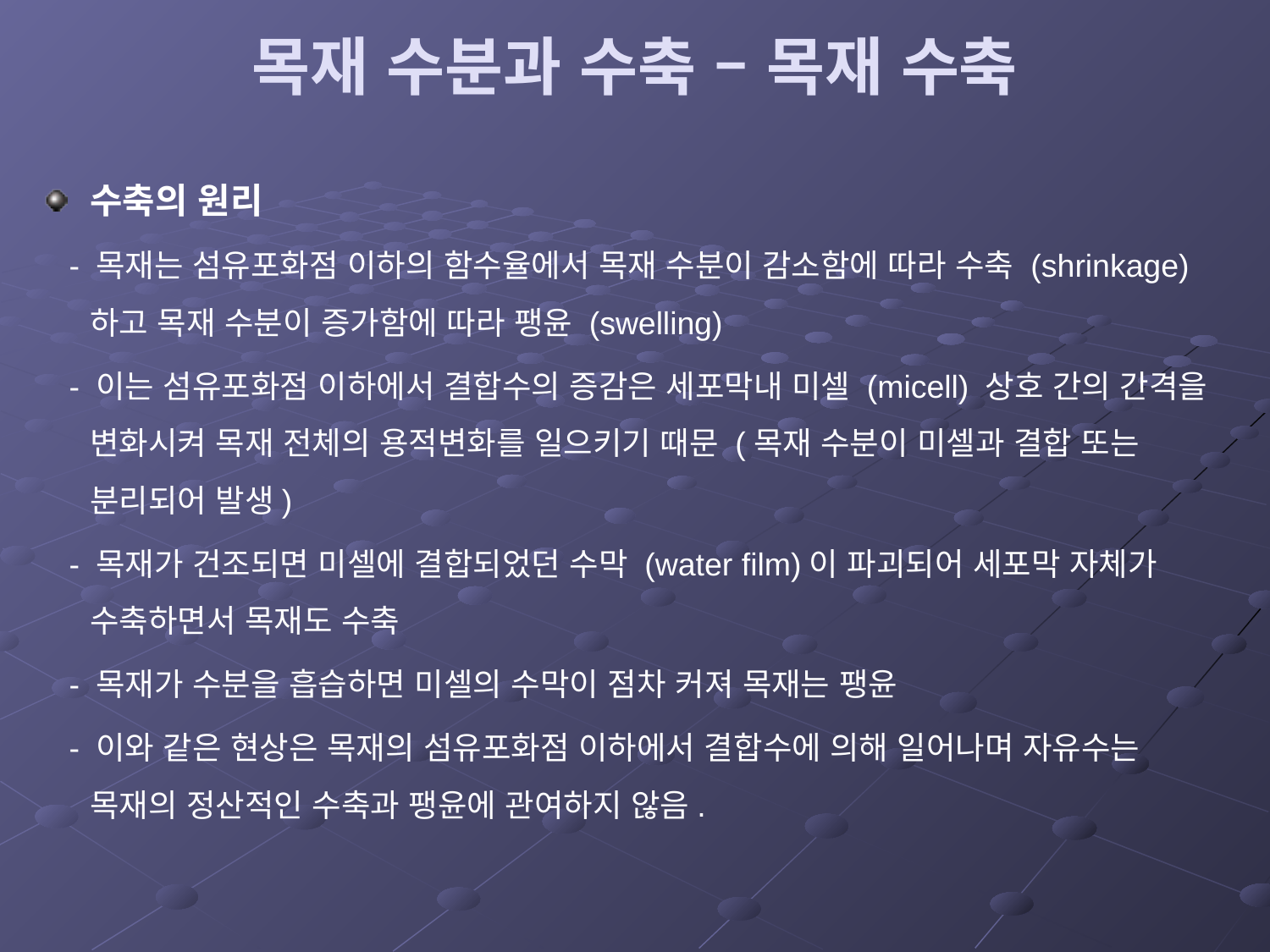

# 목재 수분과 수축 – 목재 수축
수축의 원리
   - 목재는 섬유포화점 이하의 함수율에서 목재 수분이 감소함에 따라 수축 (shrinkage)하고 목재 수분이 증가함에 따라 팽윤 (swelling)
   - 이는 섬유포화점 이하에서 결합수의 증감은 세포막내 미셀 (micell) 상호 간의 간격을 변화시켜 목재 전체의 용적변화를 일으키기 때문 (목재 수분이 미셀과 결합 또는 분리되어 발생)
   - 목재가 건조되면 미셀에 결합되었던 수막 (water film)이 파괴되어 세포막 자체가 수축하면서 목재도 수축
   - 목재가 수분을 흡습하면 미셀의 수막이 점차 커져 목재는 팽윤
   - 이와 같은 현상은 목재의 섬유포화점 이하에서 결합수에 의해 일어나며 자유수는 목재의 정산적인 수축과 팽윤에 관여하지 않음.